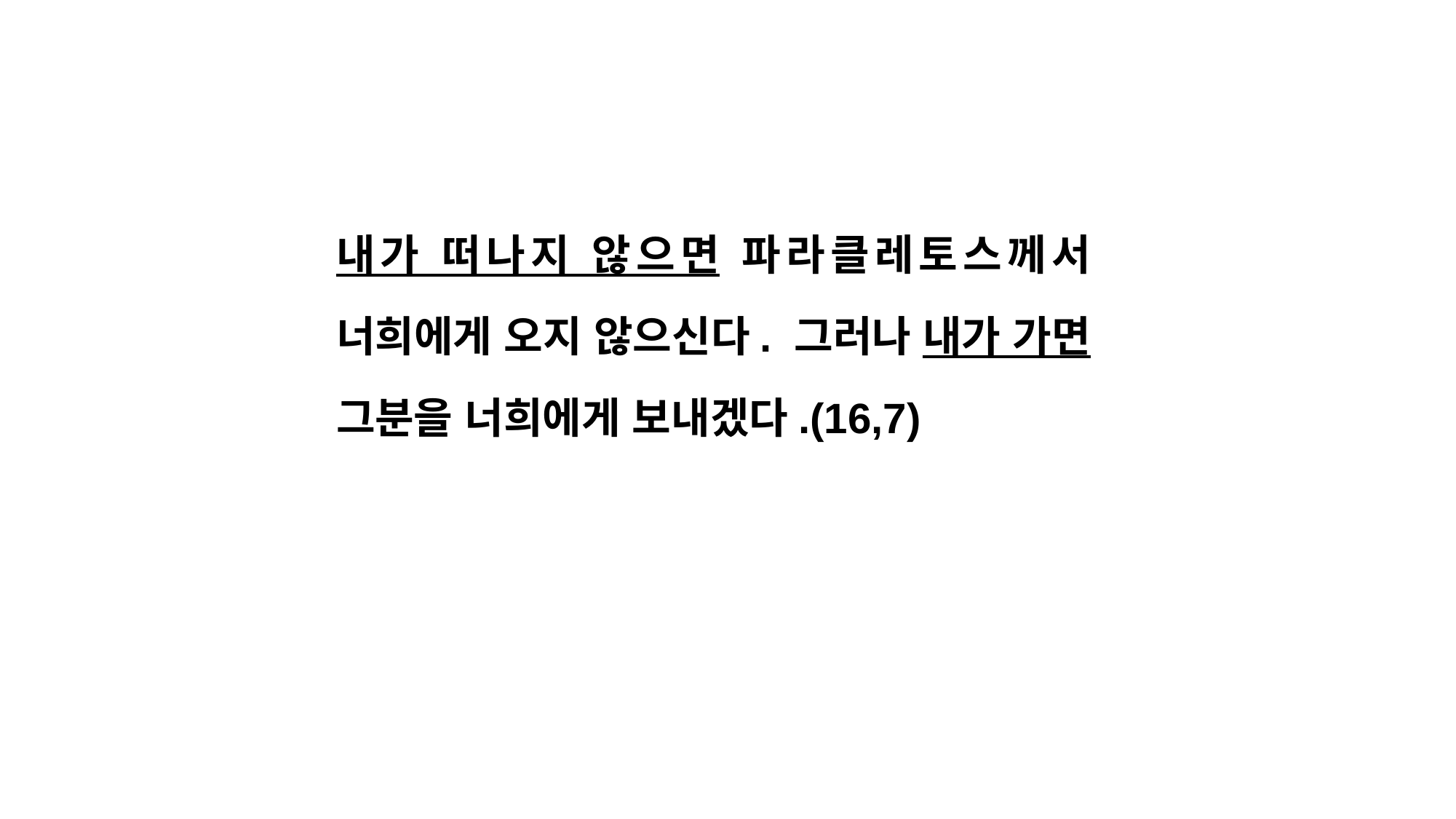

내가 떠나지 않으면 파라클레토스께서 너희에게 오지 않으신다. 그러나 내가 가면 그분을 너희에게 보내겠다.(16,7)